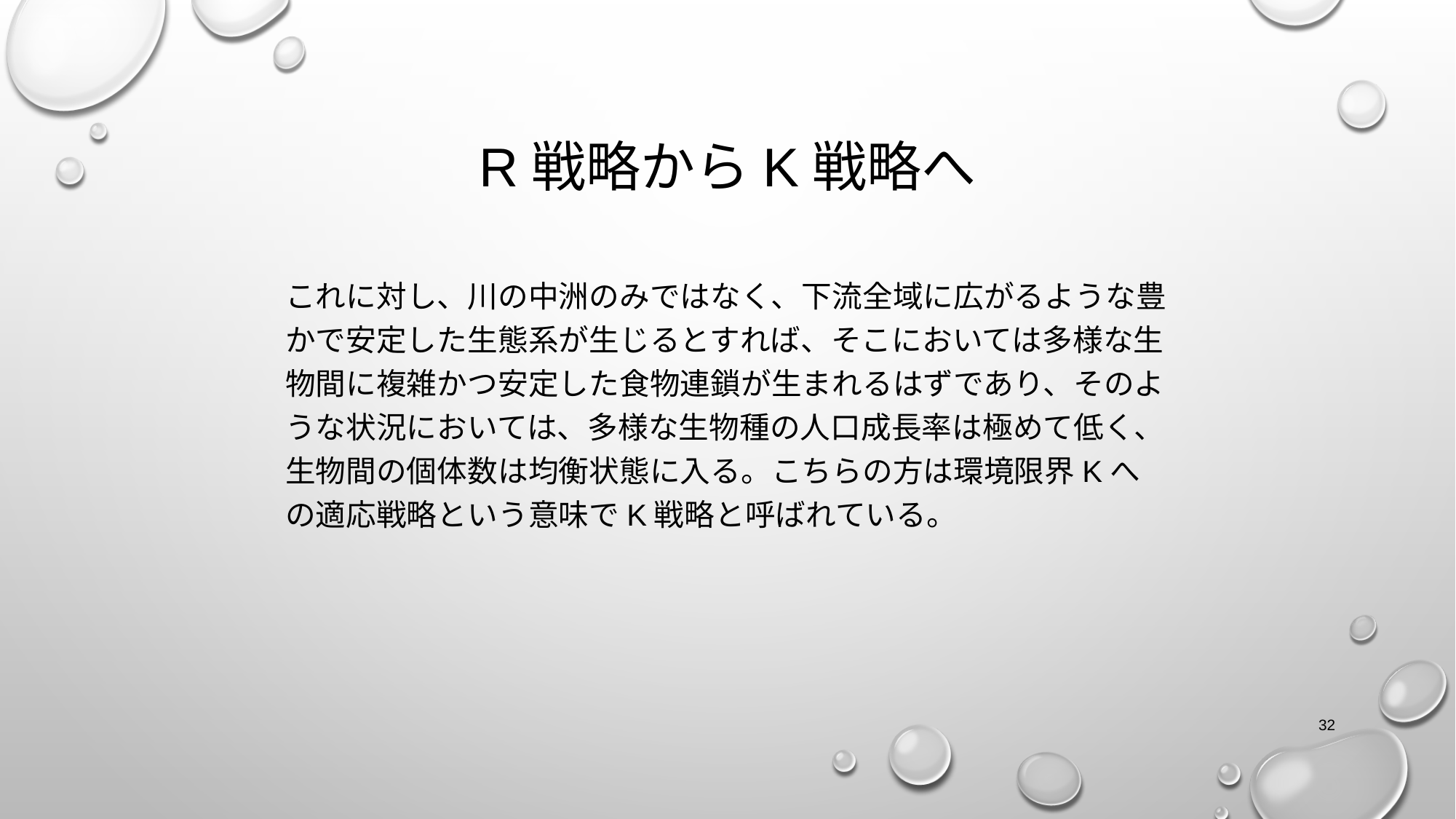

# R戦略からK戦略へ
これに対し、川の中洲のみではなく、下流全域に広がるような豊かで安定した生態系が生じるとすれば、そこにおいては多様な生物間に複雑かつ安定した食物連鎖が生まれるはずであり、そのような状況においては、多様な生物種の人口成長率は極めて低く、生物間の個体数は均衡状態に入る。こちらの方は環境限界Kへの適応戦略という意味でK戦略と呼ばれている。

32